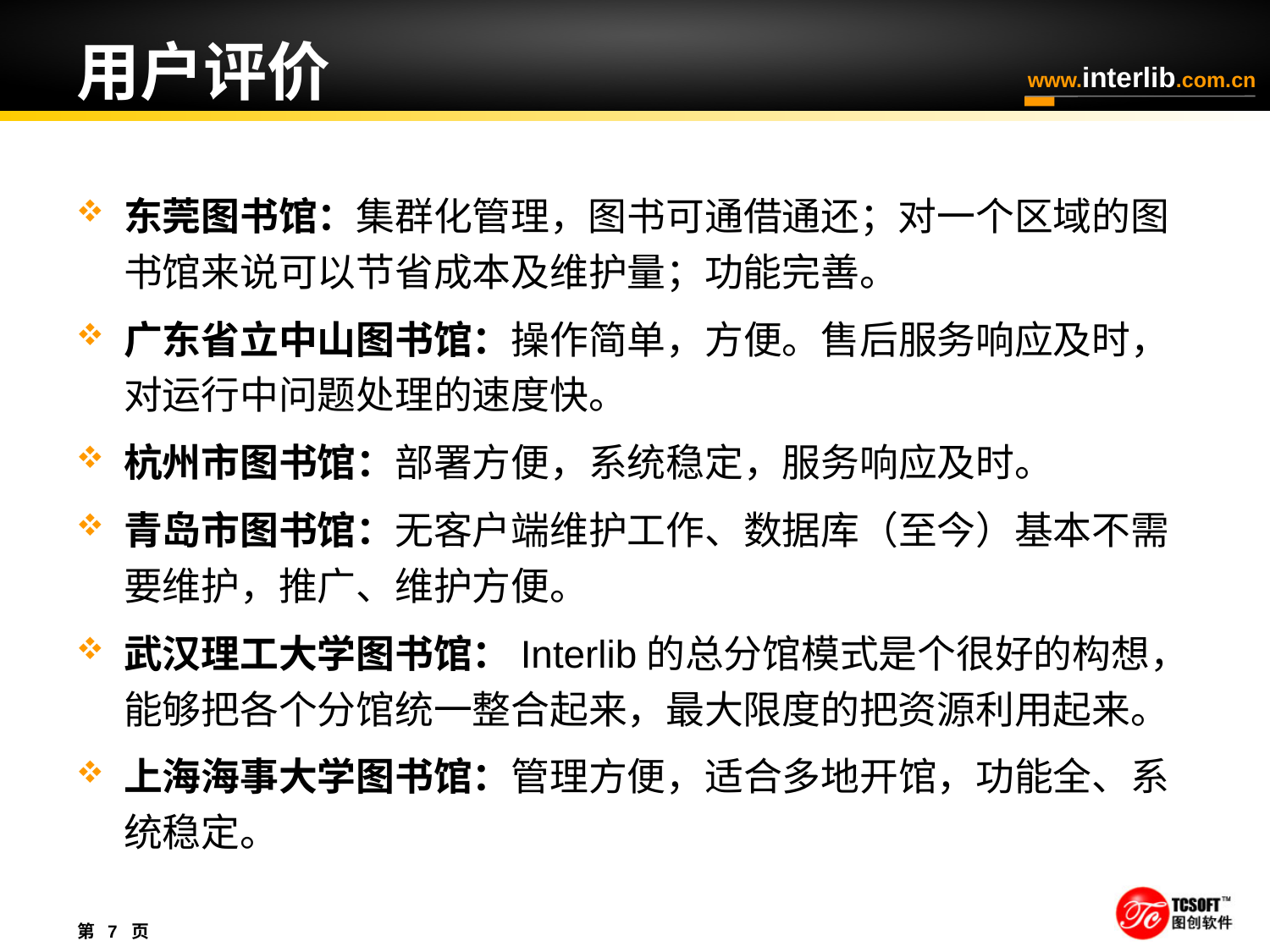

# 用户评价
东莞图书馆：集群化管理，图书可通借通还；对一个区域的图书馆来说可以节省成本及维护量；功能完善。
广东省立中山图书馆：操作简单，方便。售后服务响应及时，对运行中问题处理的速度快。
杭州市图书馆：部署方便，系统稳定，服务响应及时。
青岛市图书馆：无客户端维护工作、数据库（至今）基本不需要维护，推广、维护方便。
武汉理工大学图书馆：Interlib的总分馆模式是个很好的构想，能够把各个分馆统一整合起来，最大限度的把资源利用起来。
上海海事大学图书馆：管理方便，适合多地开馆，功能全、系统稳定。